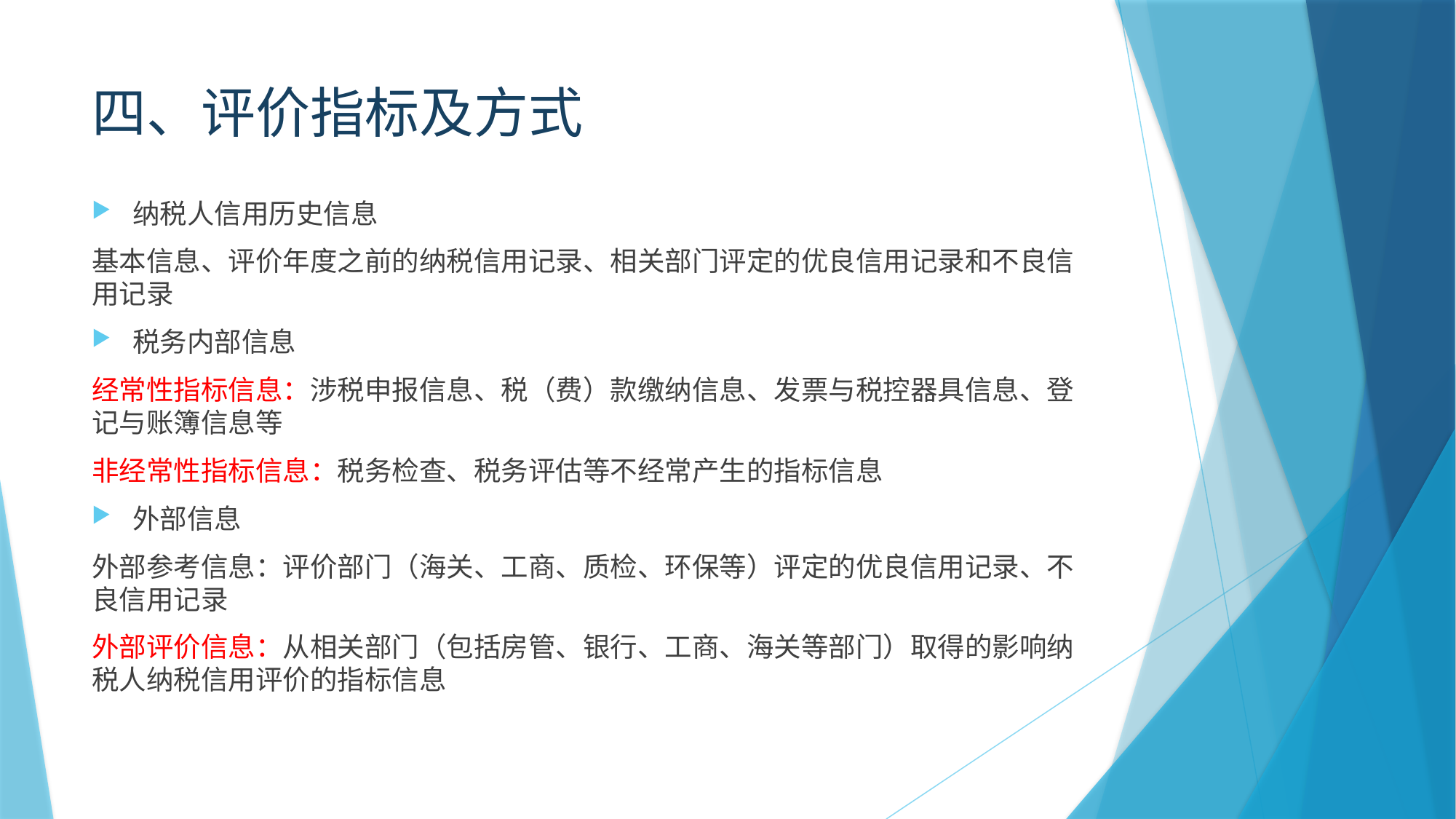

# 四、评价指标及方式
纳税人信用历史信息
基本信息、评价年度之前的纳税信用记录、相关部门评定的优良信用记录和不良信用记录
税务内部信息
经常性指标信息：涉税申报信息、税（费）款缴纳信息、发票与税控器具信息、登记与账簿信息等
非经常性指标信息：税务检查、税务评估等不经常产生的指标信息
外部信息
外部参考信息：评价部门（海关、工商、质检、环保等）评定的优良信用记录、不良信用记录
外部评价信息：从相关部门（包括房管、银行、工商、海关等部门）取得的影响纳税人纳税信用评价的指标信息